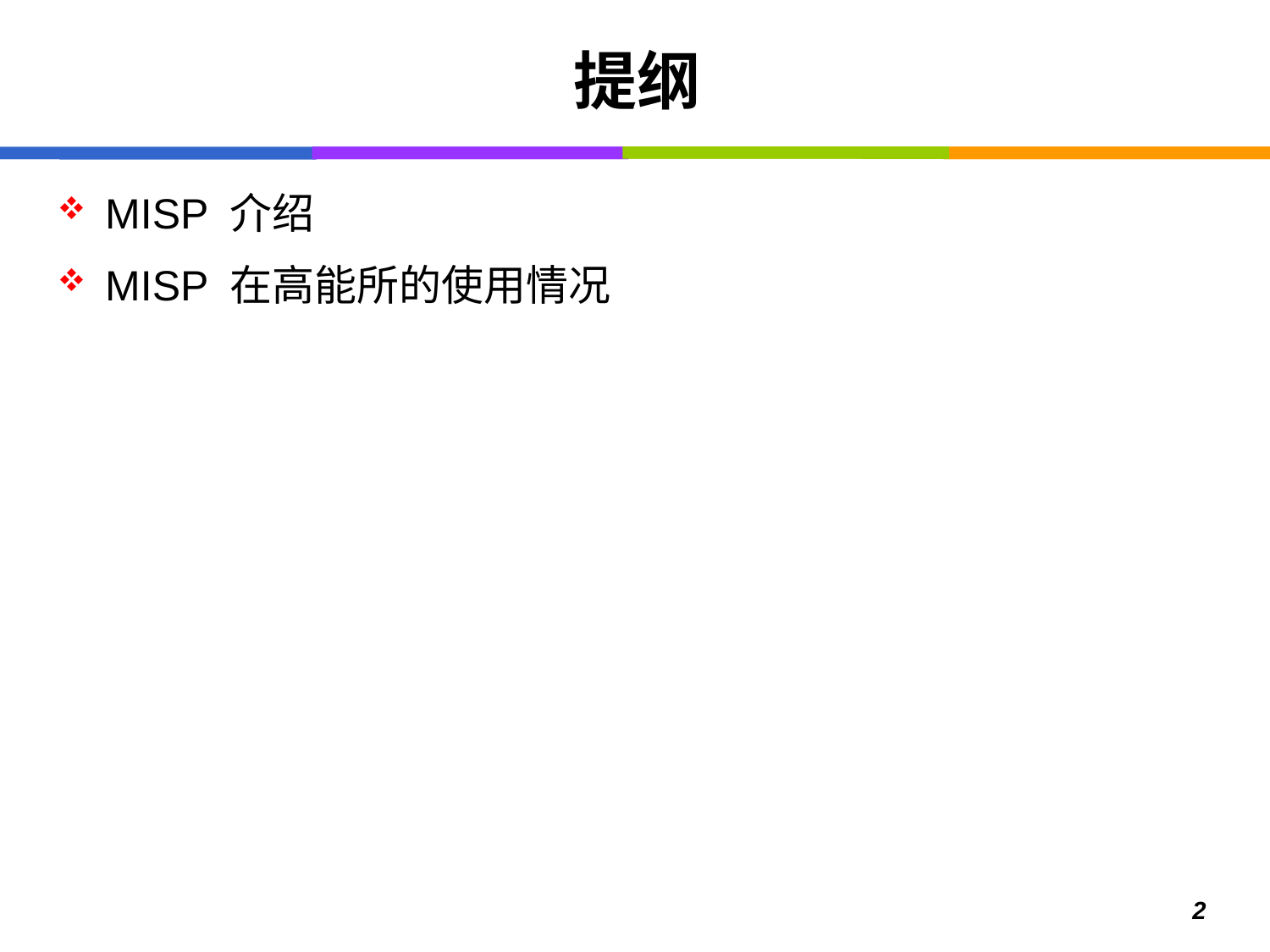

# 提纲
MISP 介绍
MISP 在高能所的使用情况

2